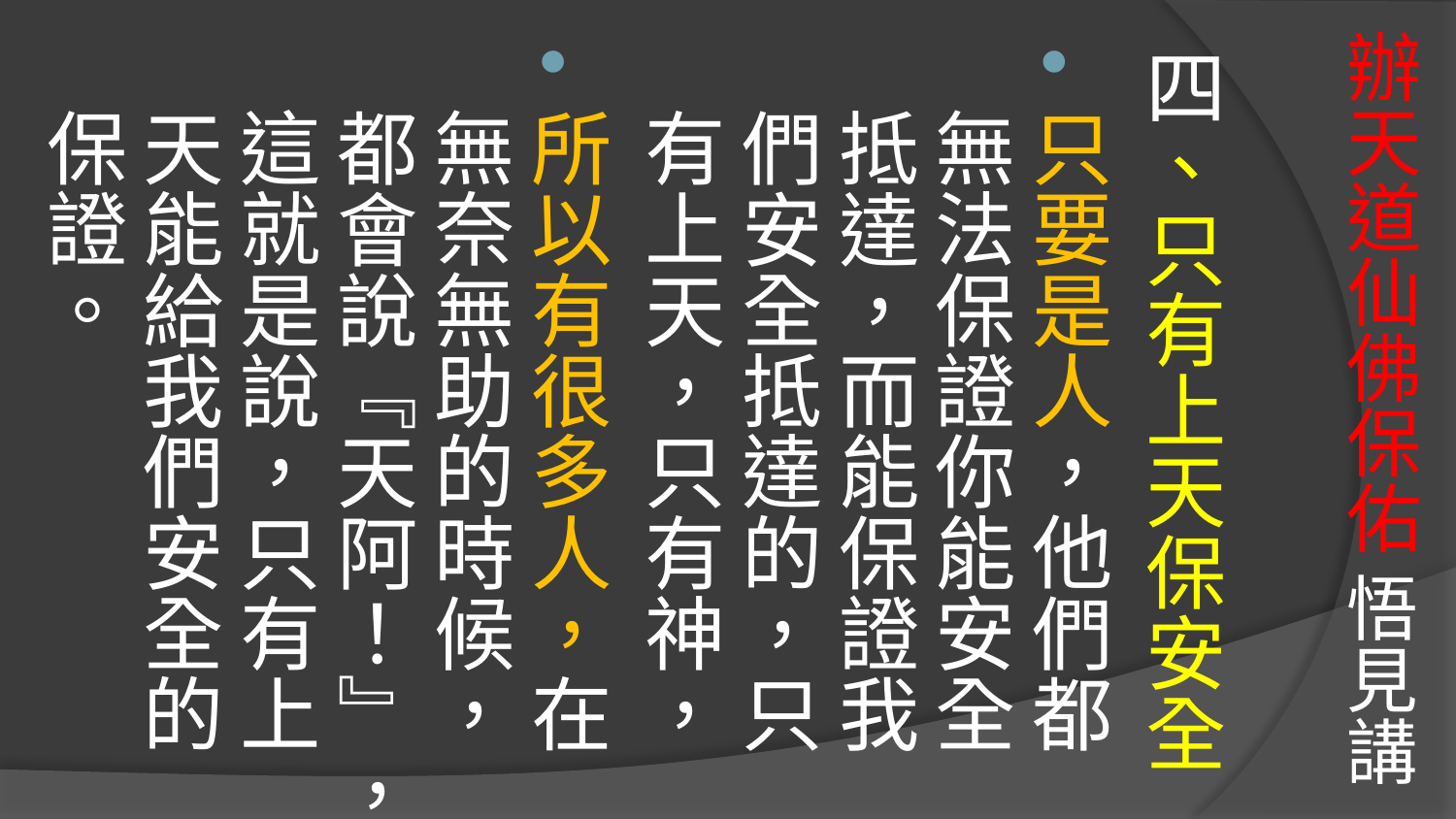

# 辦天道仙佛保佑 悟見講
四、只有上天保安全
只要是人，他們都無法保證你能安全抵達，而能保證我們安全抵達的，只有上天，只有神，
所以有很多人，在無奈無助的時候，都會說『天阿！』，這就是說，只有上天能給我們安全的保證。